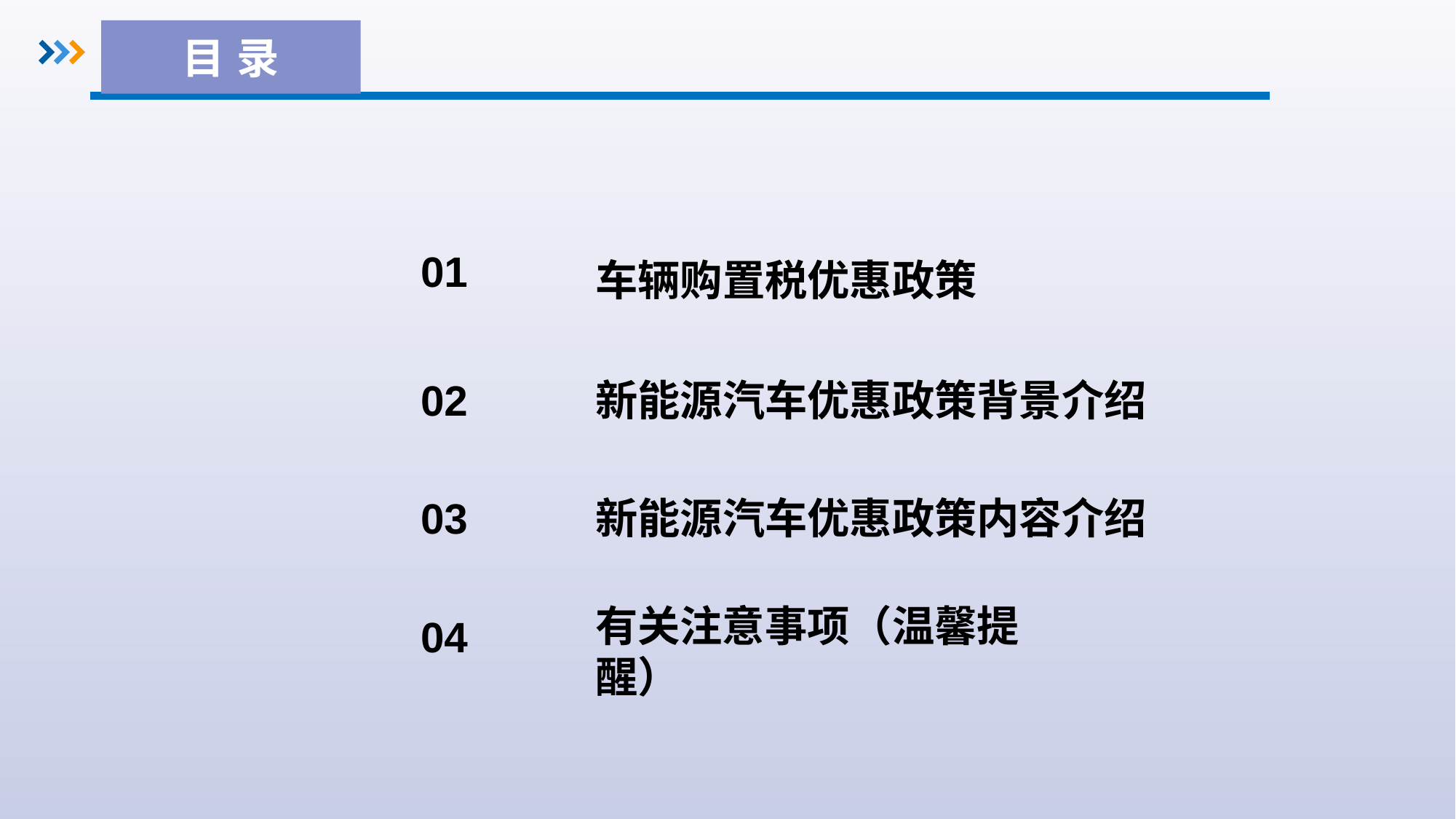

目录
车辆购置税优惠政策
01
02
新能源汽车优惠政策背景介绍
03
新能源汽车优惠政策内容介绍

有关注意事项（温馨提醒）
04